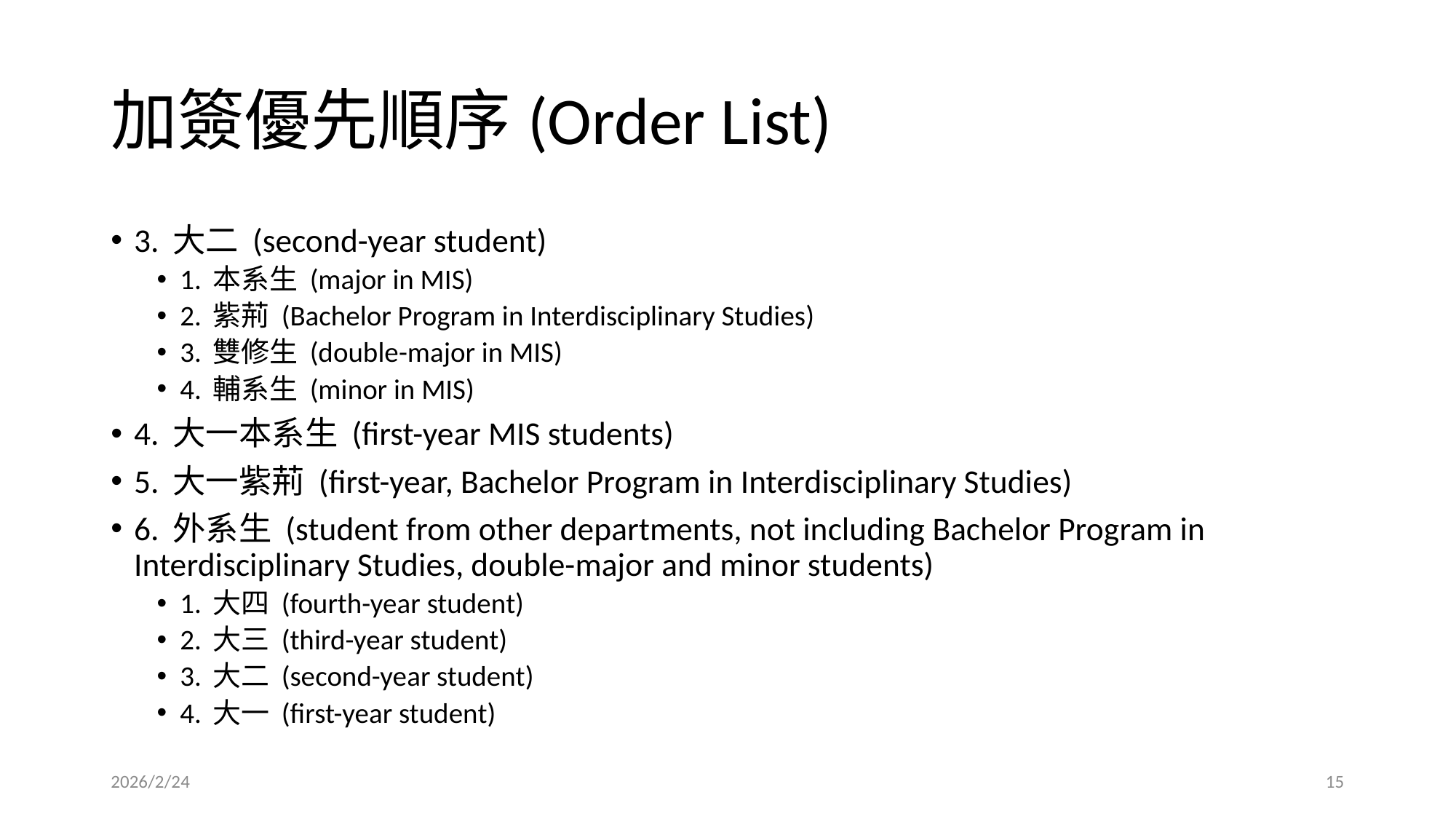

# 加簽優先順序(Order List)
3. 大二 (second-year student)
1. 本系生 (major in MIS)
2. 紫荊 (Bachelor Program in Interdisciplinary Studies)
3. 雙修生 (double-major in MIS)
4. 輔系生 (minor in MIS)
4. 大一本系生 (first-year MIS students)
5. 大一紫荊 (first-year, Bachelor Program in Interdisciplinary Studies)
6. 外系生 (student from other departments, not including Bachelor Program in Interdisciplinary Studies, double-major and minor students)
1. 大四 (fourth-year student)
2. 大三 (third-year student)
3. 大二 (second-year student)
4. 大一 (first-year student)
2026/2/24
15